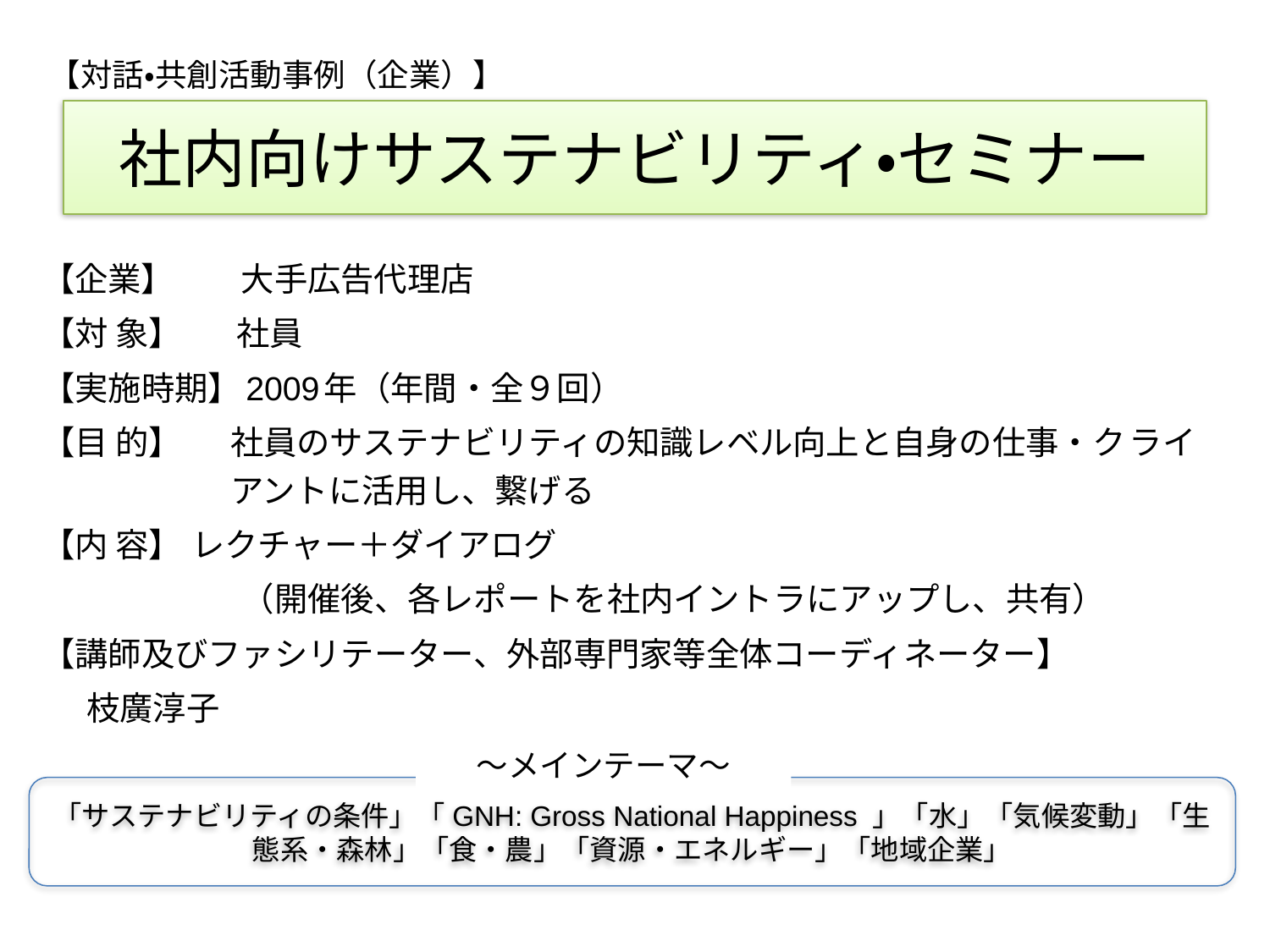

【対話・共創活動事例（企業）】
# 社内向けサステナビリティ・セミナー
【企業】　　大手広告代理店
【対 象】  	社員
【実施時期】2009年（年間・全９回）
【目 的】		社員のサステナビリティの知識レベル向上と自身の仕事・ク	ライアントに活用し、繋げる
【内 容】	レクチャー＋ダイアログ
　　　　　　（開催後、各レポートを社内イントラにアップし、共有）
【講師及びファシリテーター、外部専門家等全体コーディネーター】
		枝廣淳子

～メインテーマ～
「サステナビリティの条件」「GNH: Gross National Happiness 」「水」「気候変動」「生態系・森林」「食・農」「資源・エネルギー」「地域企業」